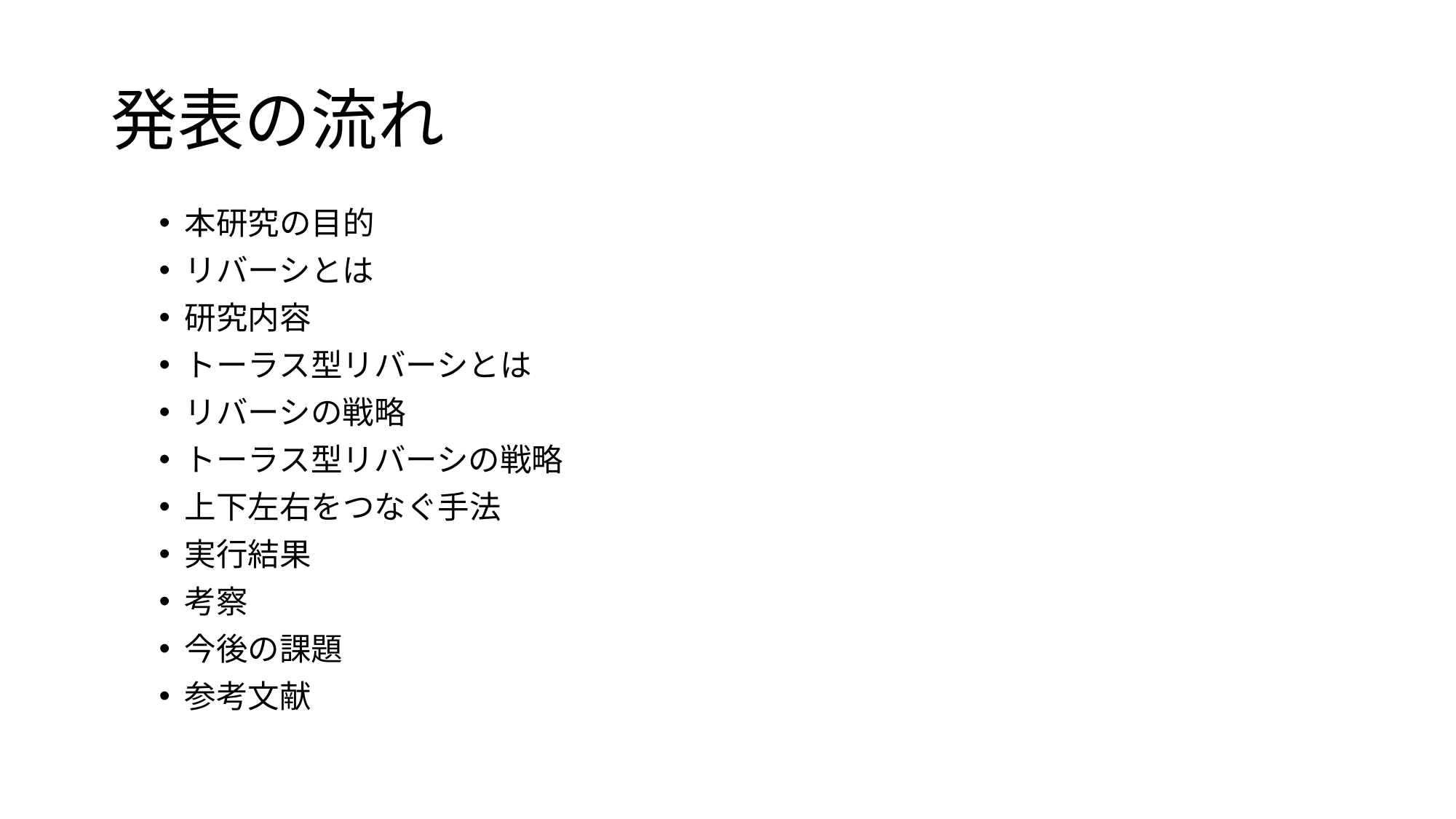

# 発表の流れ
本研究の目的
リバーシとは
研究内容
トーラス型リバーシとは
リバーシの戦略
トーラス型リバーシの戦略
上下左右をつなぐ手法
実行結果
考察
今後の課題
参考文献